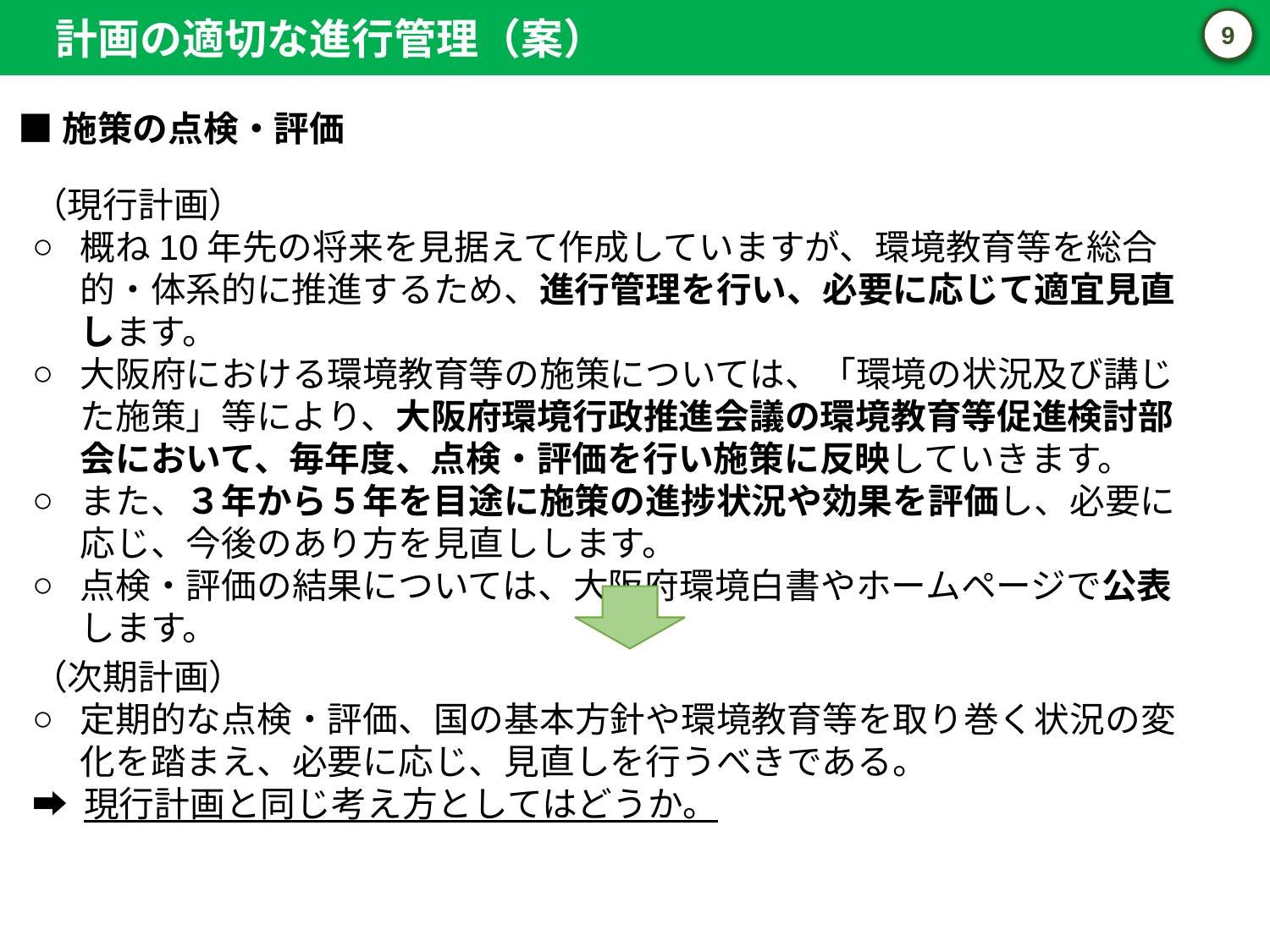

計画の適切な進行管理（案）
9
■施策の点検・評価
（現行計画）
概ね10年先の将来を見据えて作成していますが、環境教育等を総合的・体系的に推進するため、進行管理を行い、必要に応じて適宜見直します。
大阪府における環境教育等の施策については、「環境の状況及び講じた施策」等により、大阪府環境行政推進会議の環境教育等促進検討部会において、毎年度、点検・評価を行い施策に反映していきます。
また、３年から５年を目途に施策の進捗状況や効果を評価し、必要に応じ、今後のあり方を見直しします。
点検・評価の結果については、大阪府環境白書やホームページで公表します。

（次期計画）
定期的な点検・評価、国の基本方針や環境教育等を取り巻く状況の変化を踏まえ、必要に応じ、見直しを行うべきである。
➡ 現行計画と同じ考え方としてはどうか。